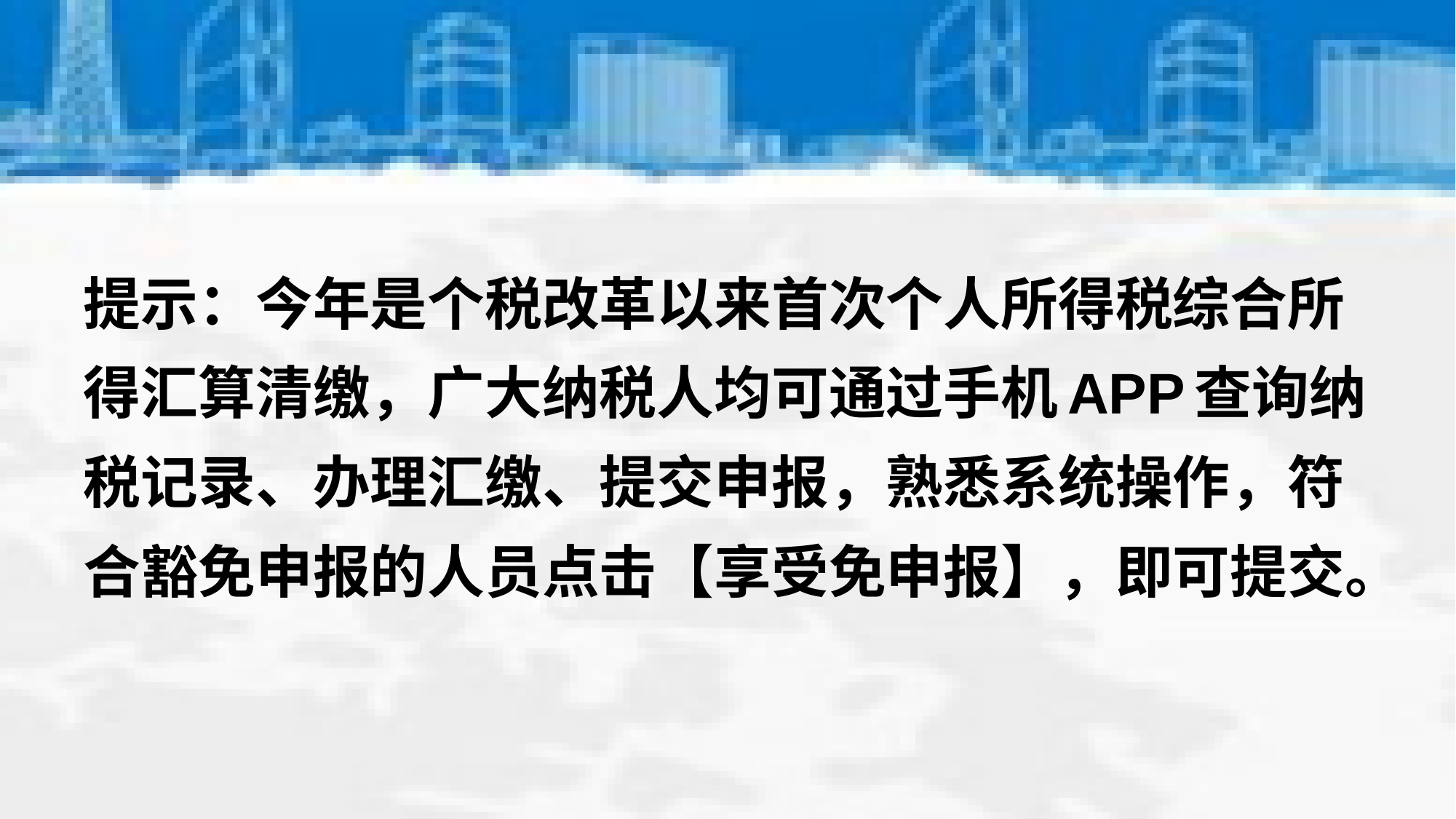

提示：今年是个税改革以来首次个人所得税综合所得汇算清缴，广大纳税人均可通过手机APP查询纳税记录、办理汇缴、提交申报，熟悉系统操作，符合豁免申报的人员点击【享受免申报】，即可提交。